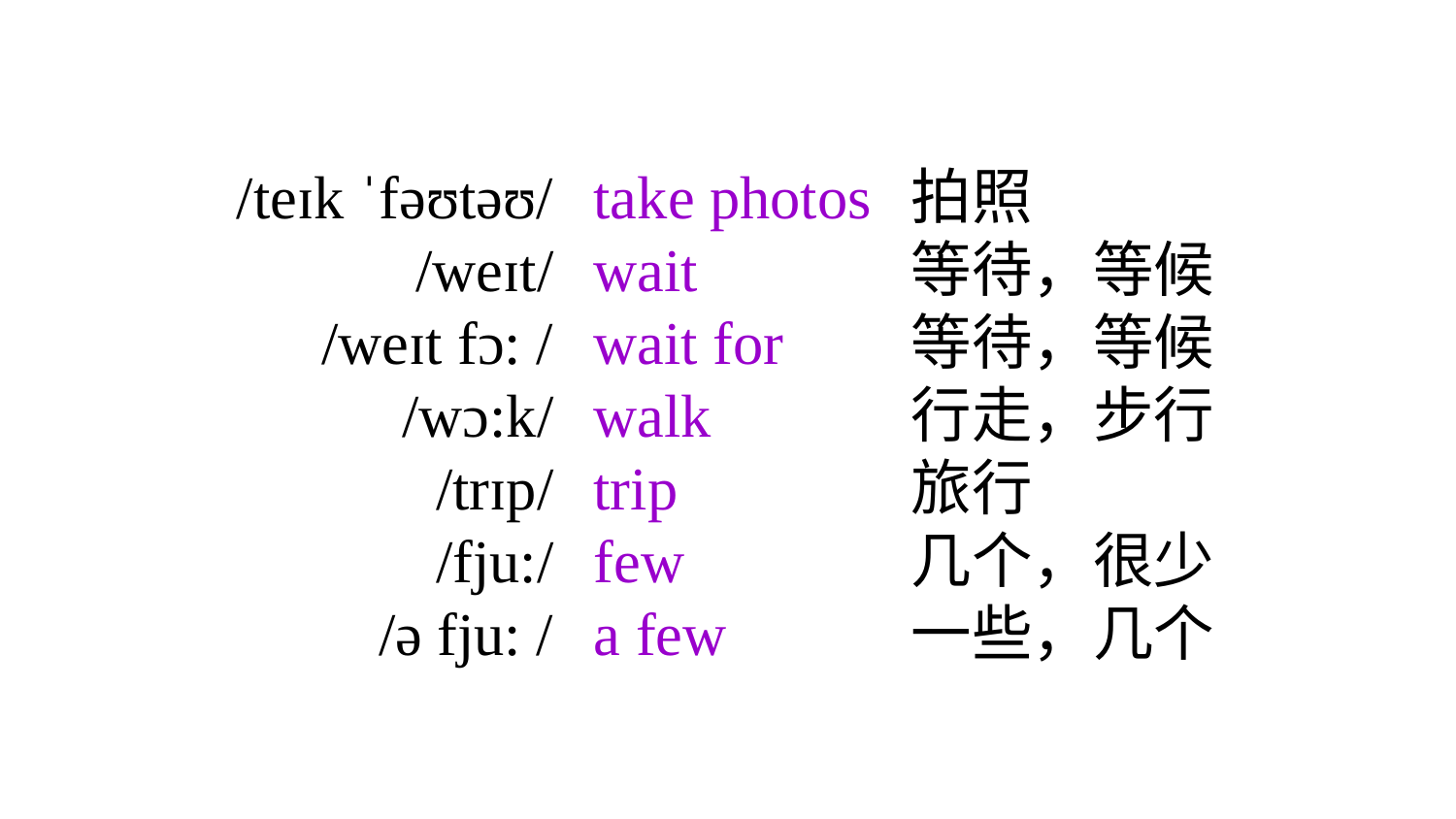

/teɪk ˈfəʊtəʊ/
/weɪt/
/weɪt fɔ: /
/wɔ:k/
/trɪp/
/fju:/
/ə fju: /
take photos
wait
wait for
walk
trip
few
a few
拍照
等待，等候
等待，等候
行走，步行
旅行
几个，很少
一些，几个